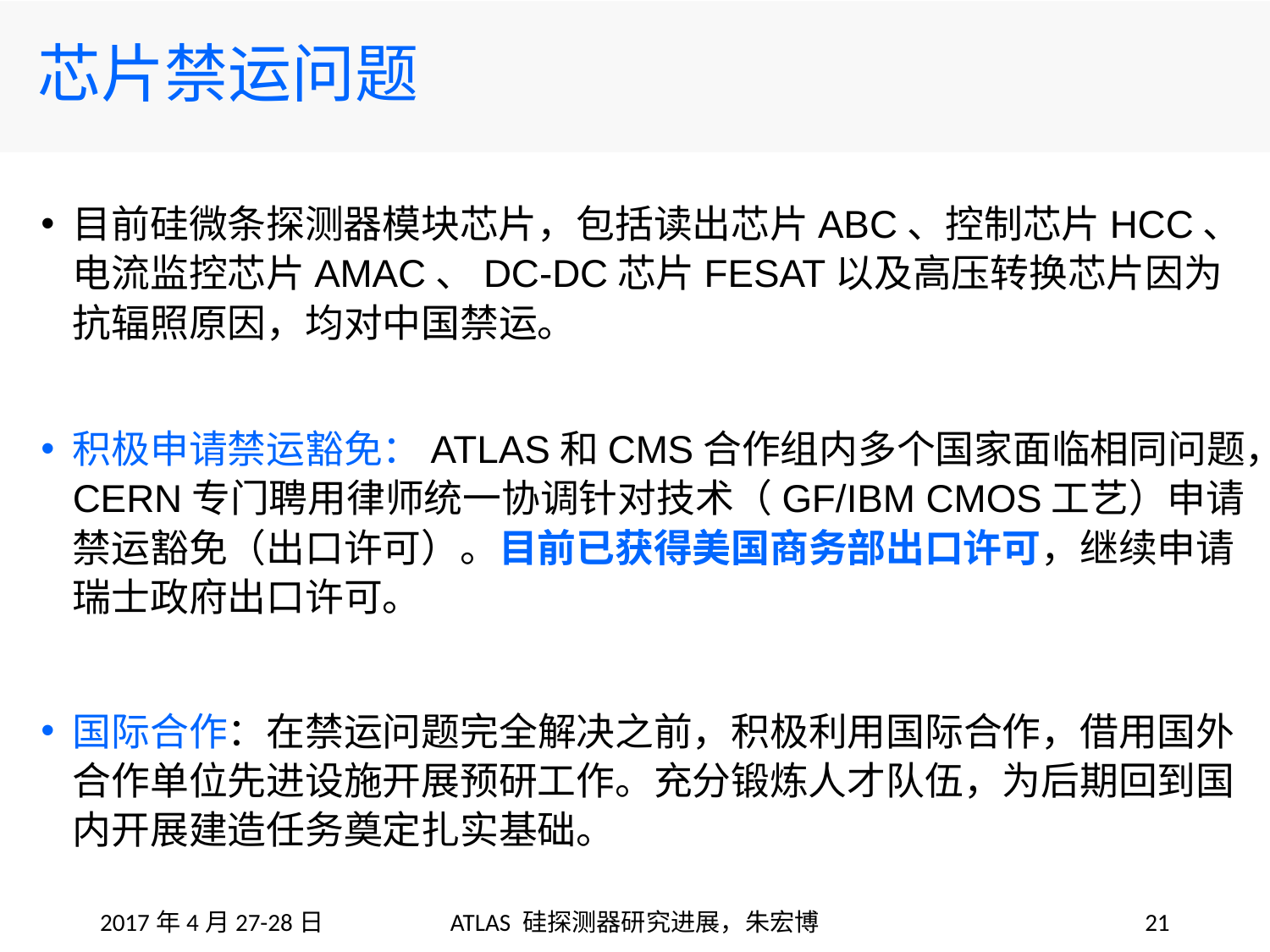

# 芯片禁运问题
目前硅微条探测器模块芯片，包括读出芯片ABC、控制芯片HCC、电流监控芯片AMAC、DC-DC芯片FESAT以及高压转换芯片因为抗辐照原因，均对中国禁运。

积极申请禁运豁免：ATLAS和CMS合作组内多个国家面临相同问题，CERN专门聘用律师统一协调针对技术（GF/IBM CMOS工艺）申请禁运豁免（出口许可）。目前已获得美国商务部出口许可，继续申请瑞士政府出口许可。

国际合作：在禁运问题完全解决之前，积极利用国际合作，借用国外合作单位先进设施开展预研工作。充分锻炼人才队伍，为后期回到国内开展建造任务奠定扎实基础。
2017年4月27-28日
ATLAS 硅探测器研究进展，朱宏博
21